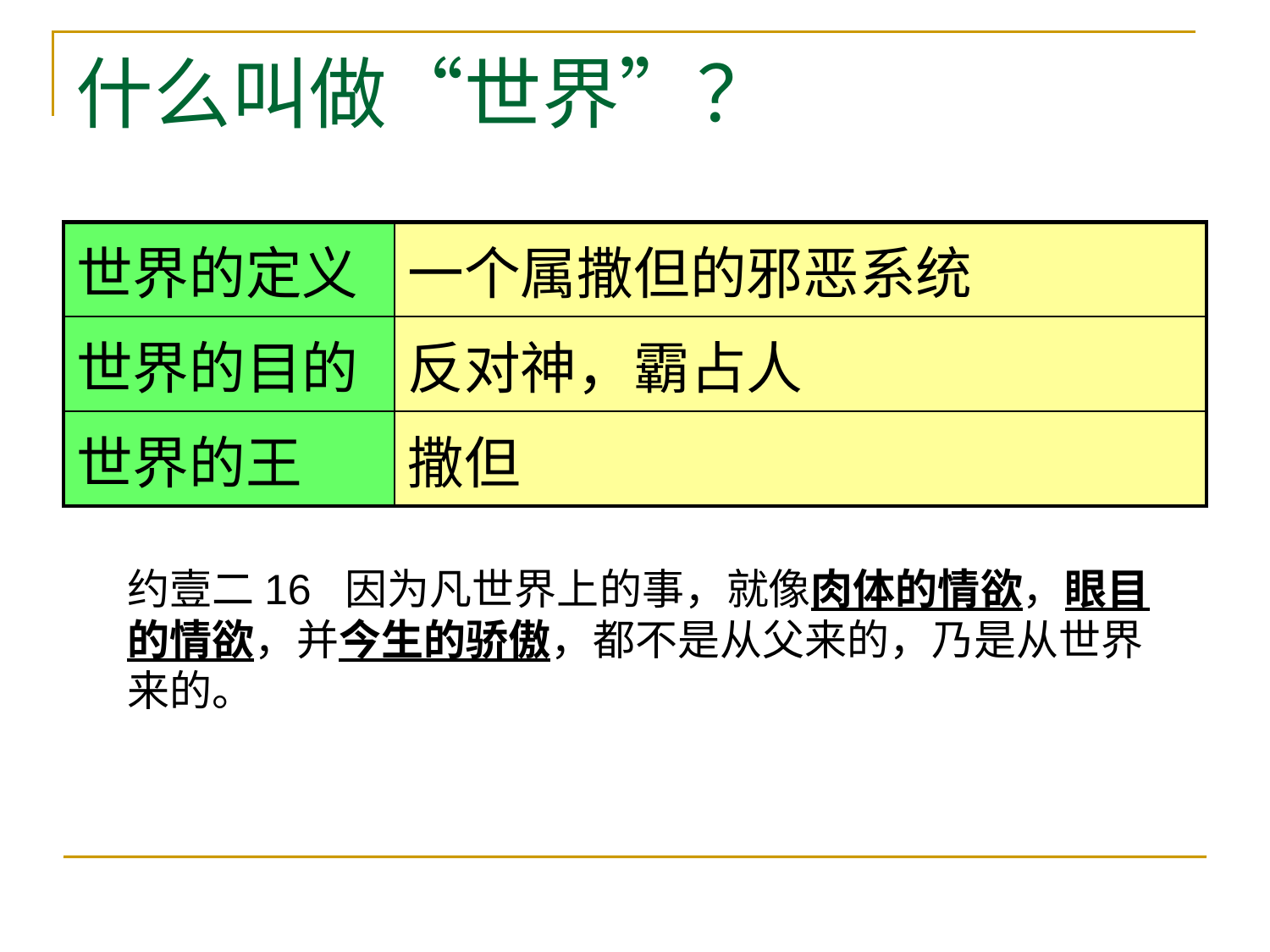

# 什么叫做“世界”？
| 世界的定义 | 一个属撒但的邪恶系统 |
| --- | --- |
| 世界的目的 | 反对神，霸占人 |
| 世界的王 | 撒但 |
约壹二16  因为凡世界上的事，就像肉体的情欲，眼目的情欲，并今生的骄傲，都不是从父来的，乃是从世界来的。